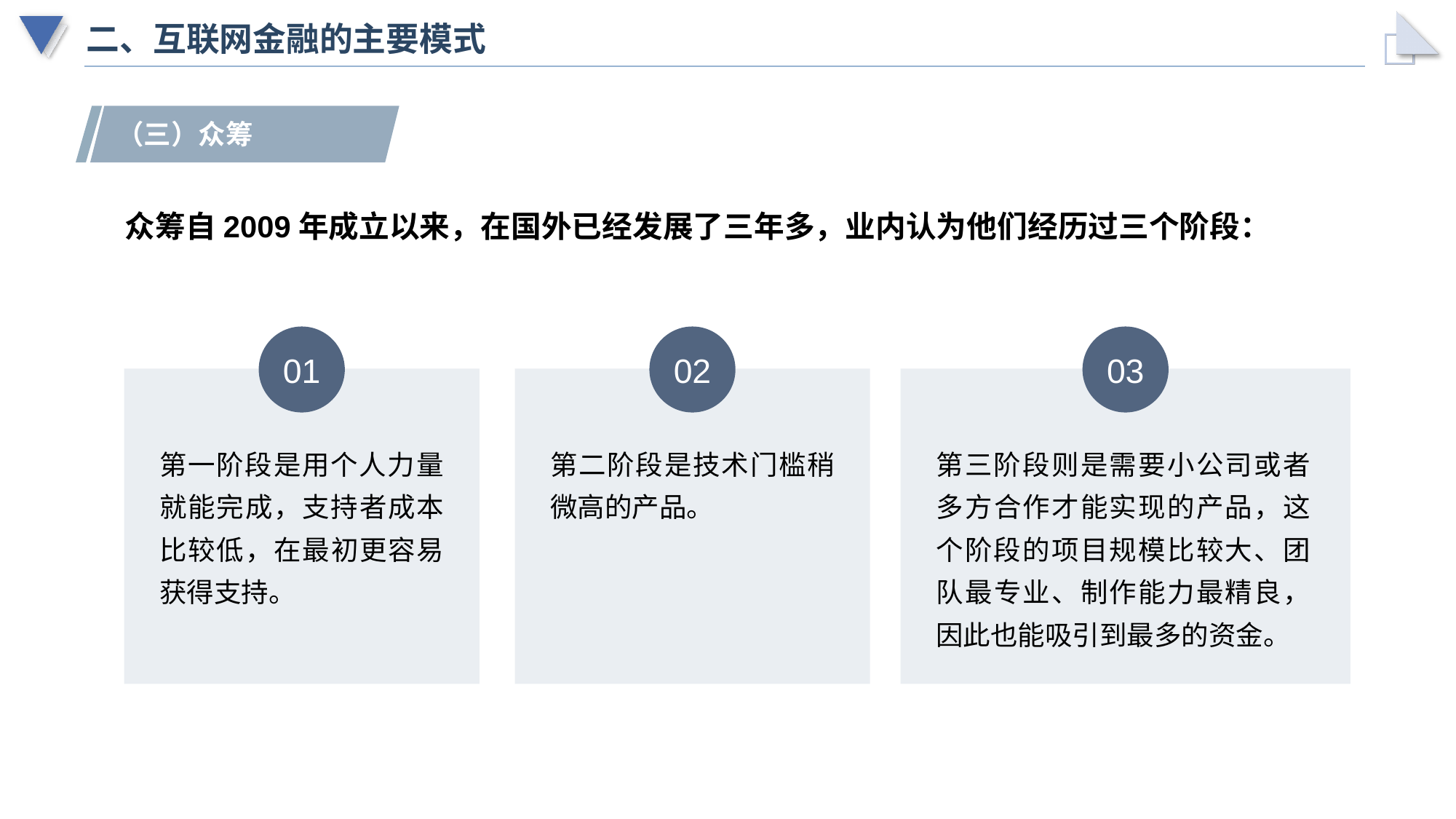

# 二、互联网金融的主要模式

（三）众筹
众筹自2009年成立以来，在国外已经发展了三年多，业内认为他们经历过三个阶段：
01
02
03

第一阶段是用个人力量就能完成，支持者成本比较低，在最初更容易获得支持。
第二阶段是技术门槛稍微高的产品。
第三阶段则是需要小公司或者多方合作才能实现的产品，这个阶段的项目规模比较大、团队最专业、制作能力最精良，因此也能吸引到最多的资金。